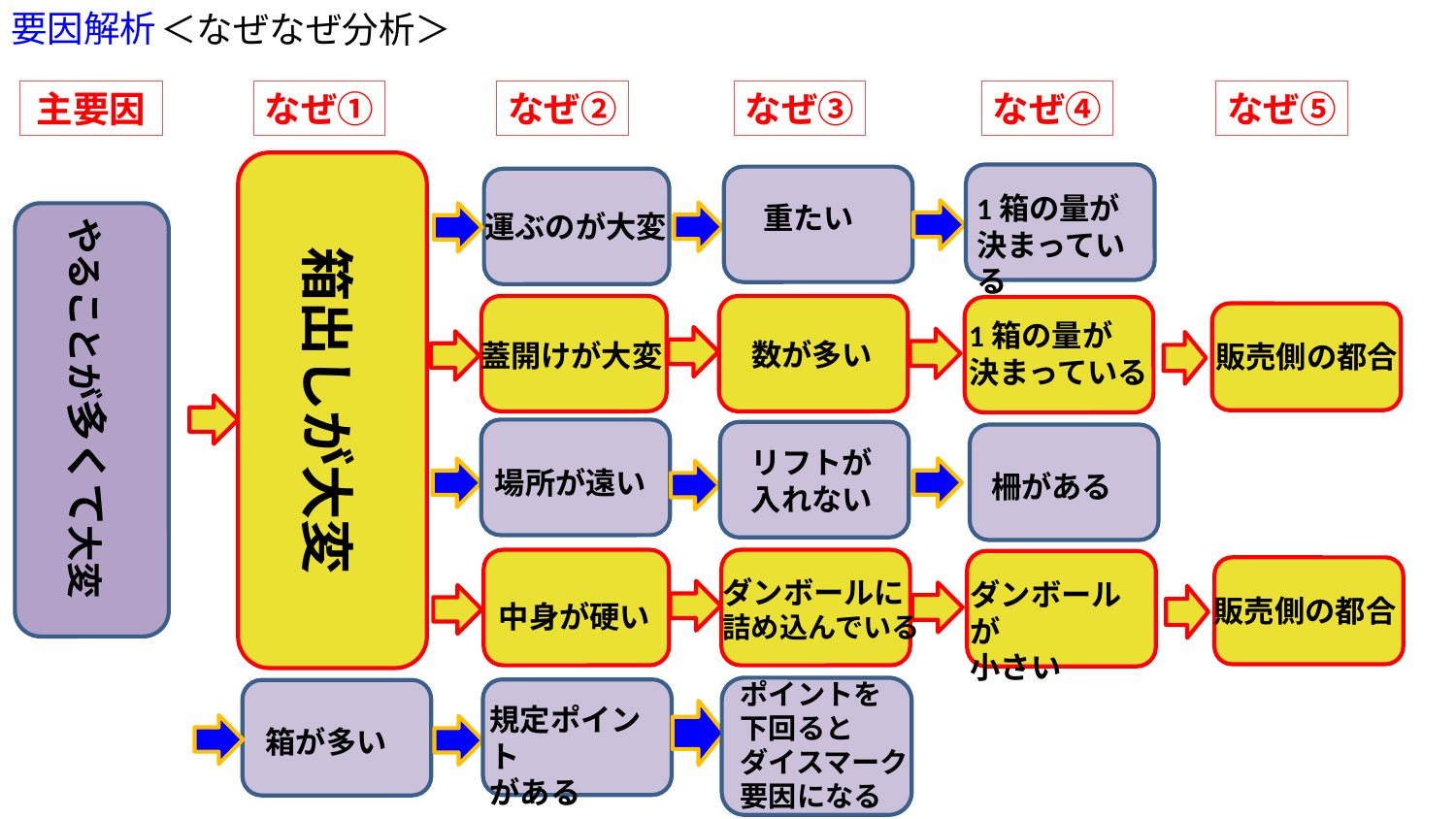

要因解析
＜なぜなぜ分析＞
主要因
なぜ②
なぜ①
なぜ③
なぜ④
なぜ⑤

1箱の量が
決まっている
重たい

運ぶのが大変

やることが多くて大変
箱出しが大変

1箱の量が
決まっている

数が多い

蓋開けが大変

販売側の都合

リフトが
入れない

場所が遠い

柵がある

ダンボールに
詰め込んでいる
ダンボールが
小さい

販売側の都合
中身が硬い
ポイントを
下回ると
ダイスマーク
要因になる

規定ポイント
がある

箱が多い